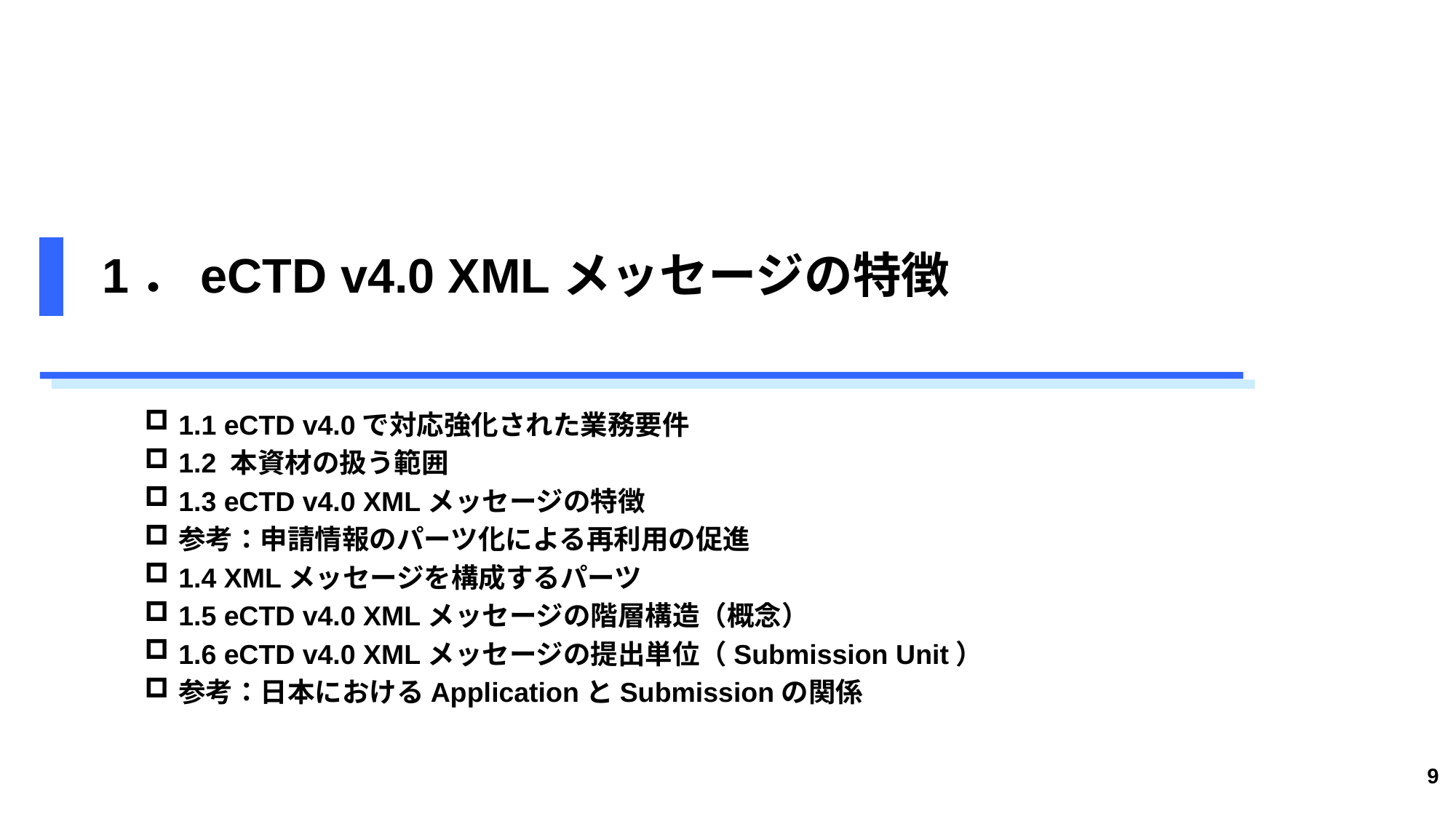

# 1．eCTD v4.0 XMLメッセージの特徴
1.1 eCTD v4.0で対応強化された業務要件
1.2 本資材の扱う範囲
1.3 eCTD v4.0 XMLメッセージの特徴
参考：申請情報のパーツ化による再利用の促進
1.4 XMLメッセージを構成するパーツ
1.5 eCTD v4.0 XMLメッセージの階層構造（概念）
1.6 eCTD v4.0 XMLメッセージの提出単位（Submission Unit）
参考：日本におけるApplicationとSubmissionの関係

9